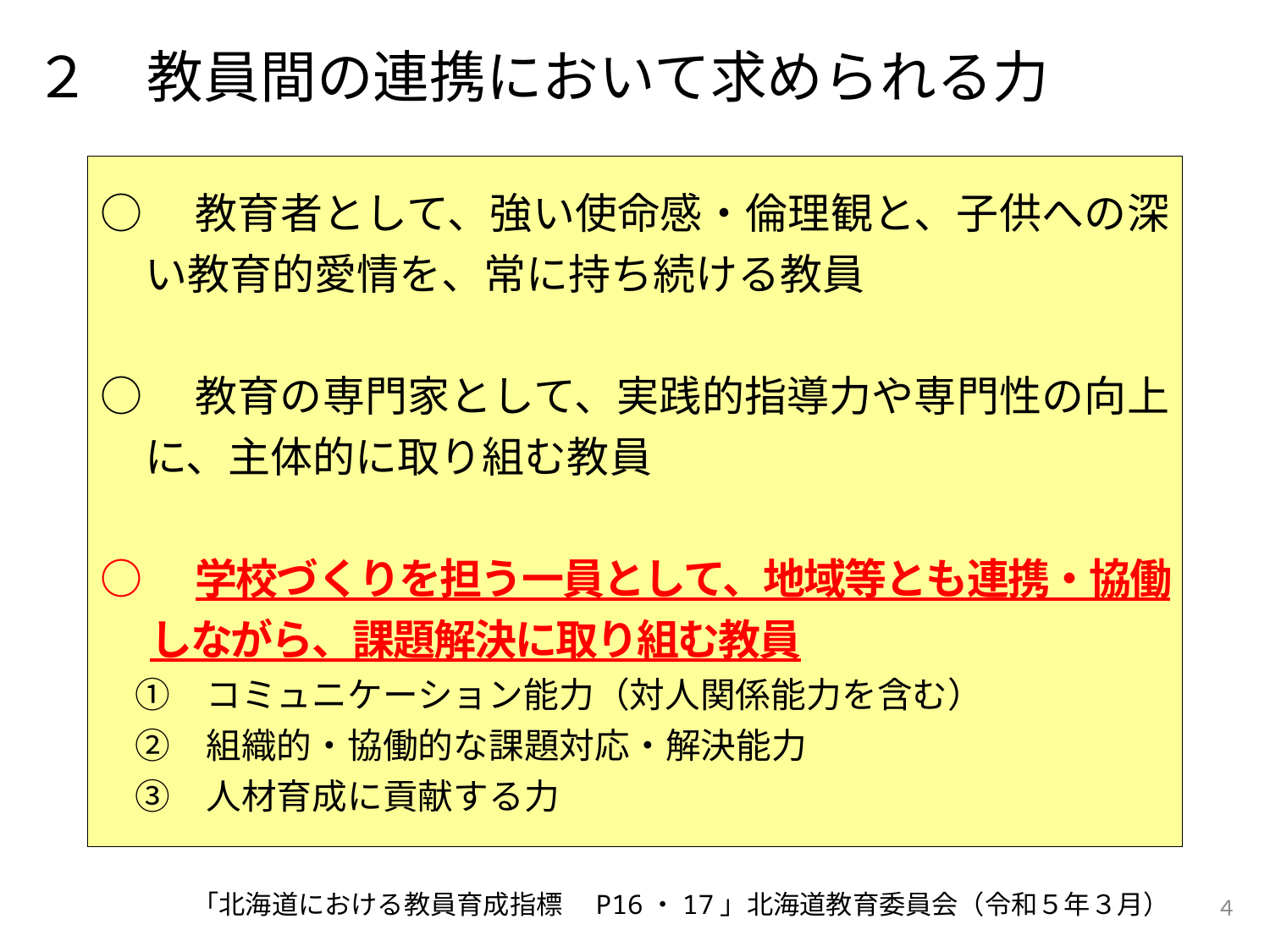

２　教員間の連携において求められる力
○　教育者として、強い使命感・倫理観と、子供への深い教育的愛情を、常に持ち続ける教員

○　教育の専門家として、実践的指導力や専門性の向上に、主体的に取り組む教員

○　学校づくりを担う一員として、地域等とも連携・協働しながら、課題解決に取り組む教員
　①　コミュニケーション能力（対人関係能力を含む）
　②　組織的・協働的な課題対応・解決能力
　③　人材育成に貢献する力
「北海道における教員育成指標　P16・17」北海道教育委員会（令和５年３月）
４